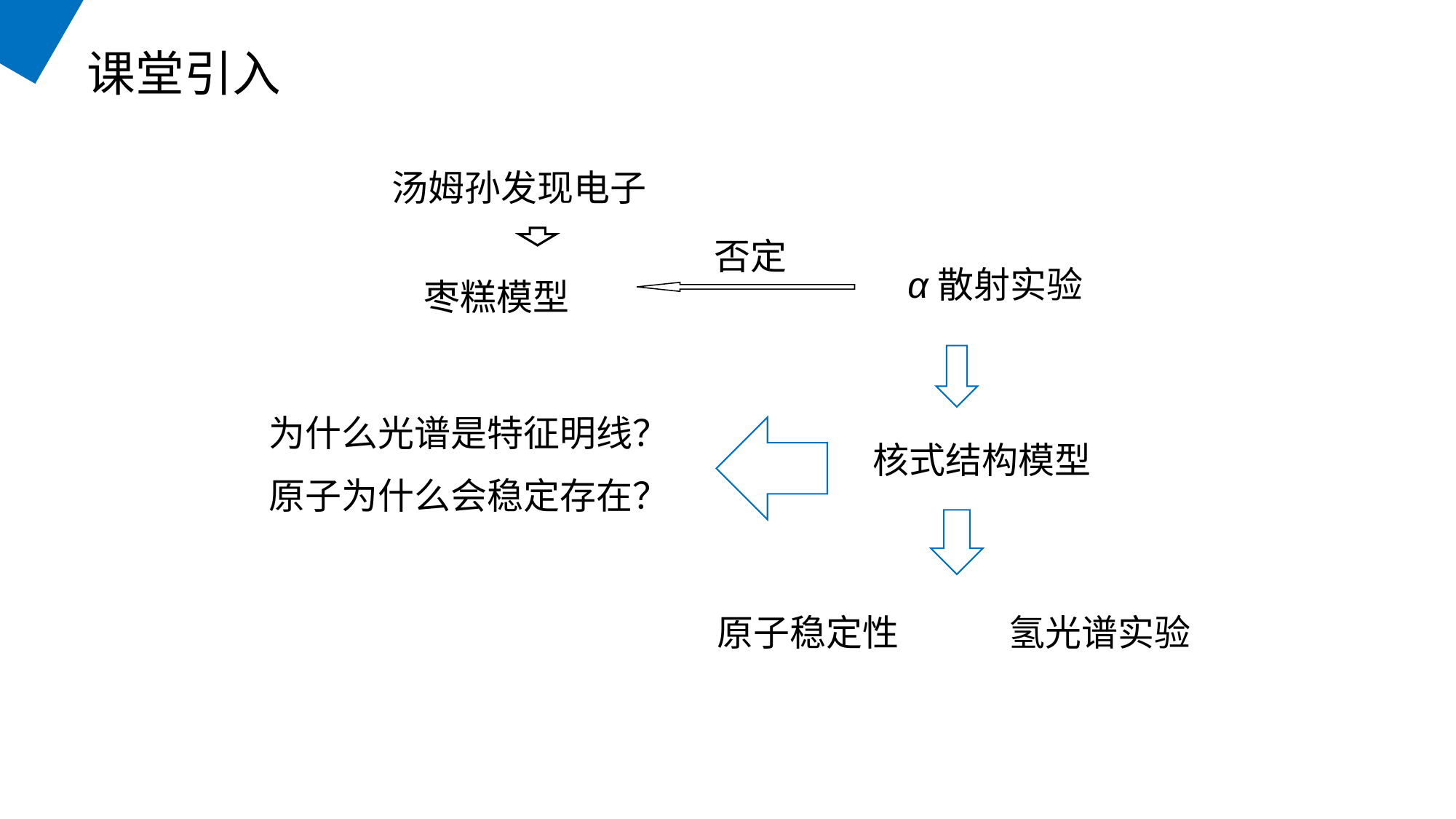

课堂引入
汤姆孙发现电子

否定

α散射实验
枣糕模型

为什么光谱是特征明线？
原子为什么会稳定存在？

核式结构模型

原子稳定性
氢光谱实验